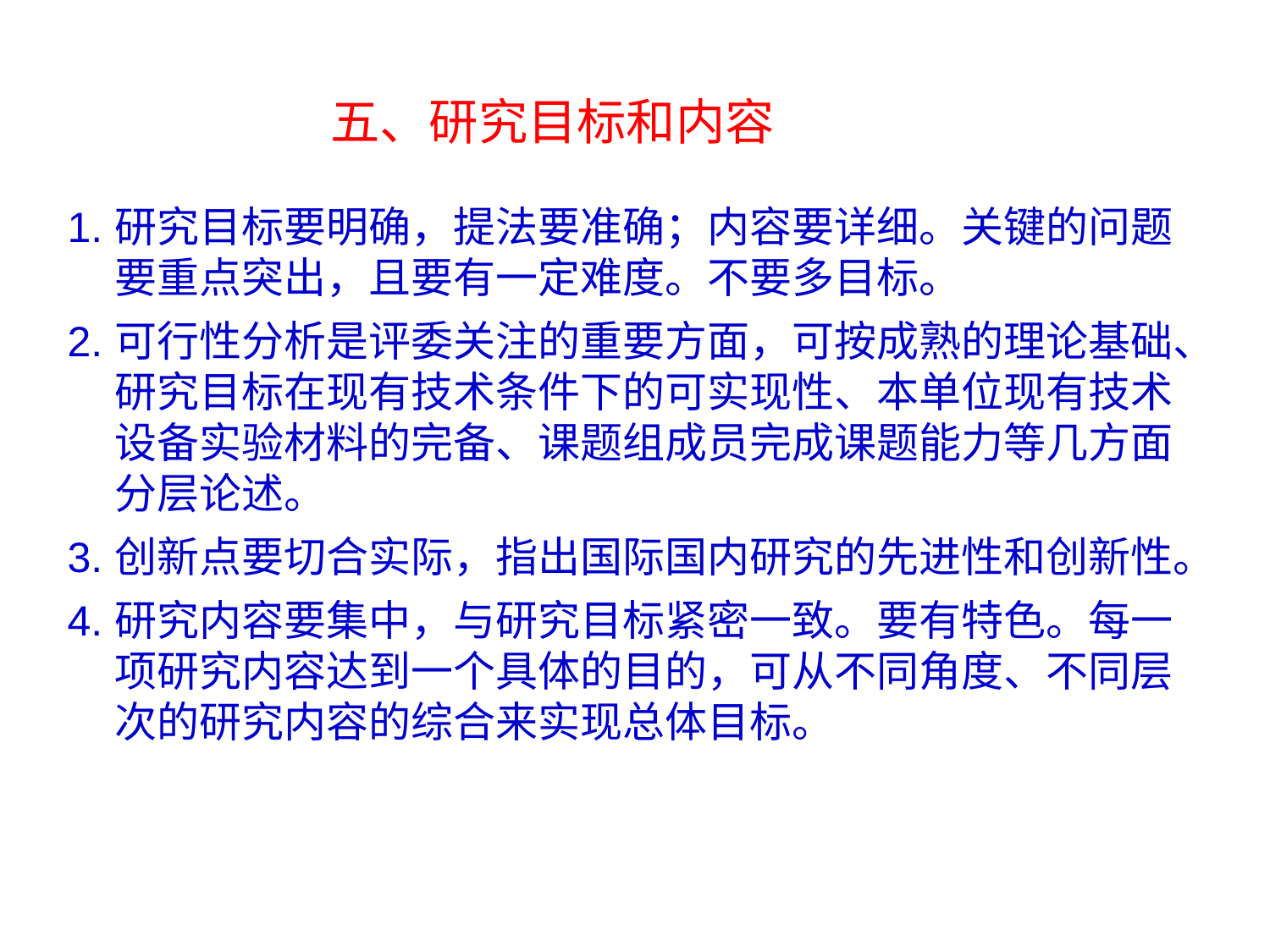

五、研究目标和内容
研究目标要明确，提法要准确；内容要详细。关键的问题要重点突出，且要有一定难度。不要多目标。
可行性分析是评委关注的重要方面，可按成熟的理论基础、研究目标在现有技术条件下的可实现性、本单位现有技术设备实验材料的完备、课题组成员完成课题能力等几方面分层论述。
创新点要切合实际，指出国际国内研究的先进性和创新性。
研究内容要集中，与研究目标紧密一致。要有特色。每一项研究内容达到一个具体的目的，可从不同角度、不同层次的研究内容的综合来实现总体目标。